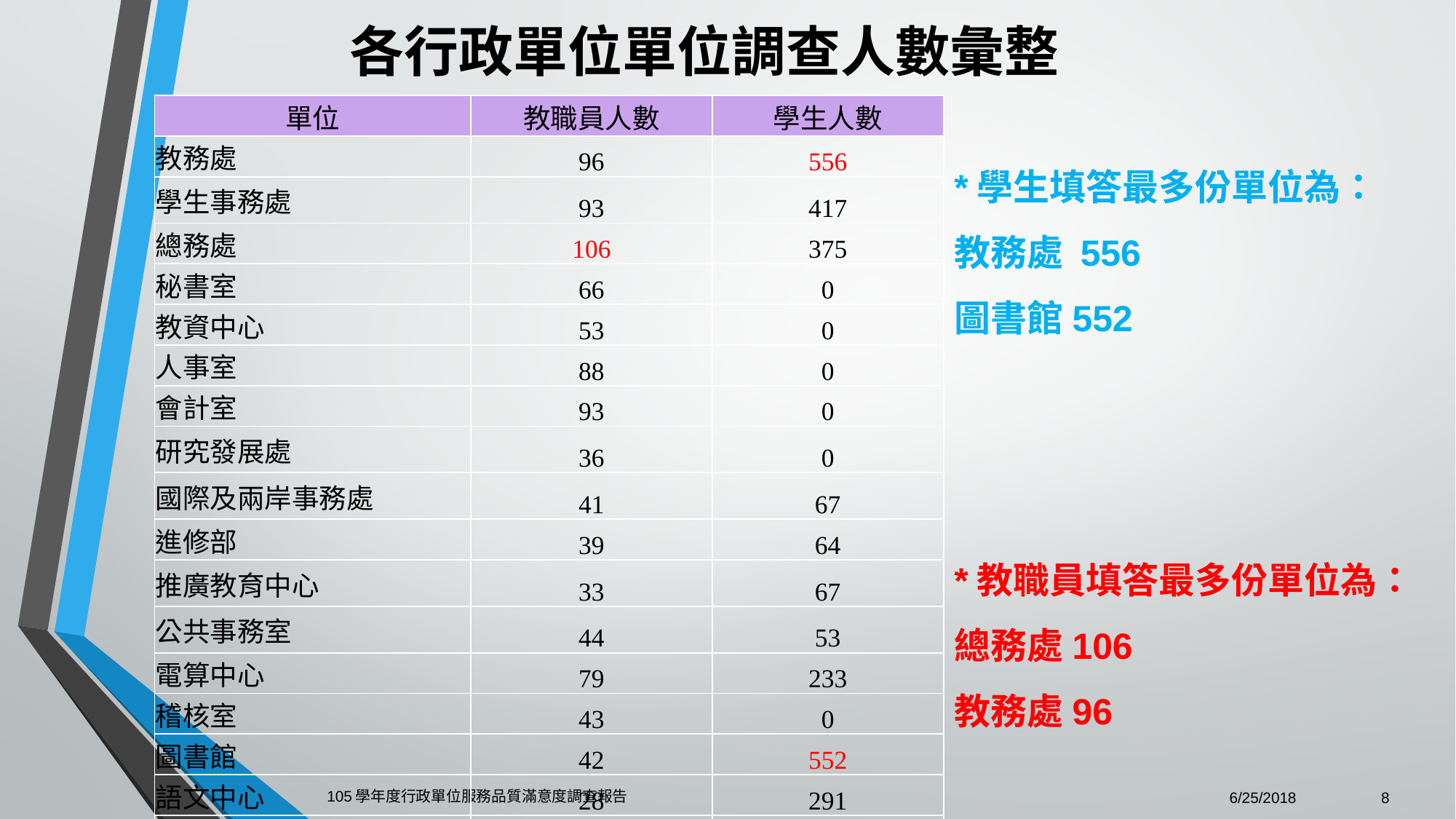

各行政單位單位調查人數彙整
| 單位 | 教職員人數 | 學生人數 |
| --- | --- | --- |
| 教務處 | 96 | 556 |
| 學生事務處 | 93 | 417 |
| 總務處 | 106 | 375 |
| 秘書室 | 66 | 0 |
| 教資中心 | 53 | 0 |
| 人事室 | 88 | 0 |
| 會計室 | 93 | 0 |
| 研究發展處 | 36 | 0 |
| 國際及兩岸事務處 | 41 | 67 |
| 進修部 | 39 | 64 |
| 推廣教育中心 | 33 | 67 |
| 公共事務室 | 44 | 53 |
| 電算中心 | 79 | 233 |
| 稽核室 | 43 | 0 |
| 圖書館 | 42 | 552 |
| 語文中心 | 28 | 291 |
| 體育室 | 27 | 98 |
*學生填答最多份單位為：
教務處 556
圖書館552

*教職員填答最多份單位為：
總務處106
教務處96
105學年度行政單位服務品質滿意度調查報告
8
6/25/2018